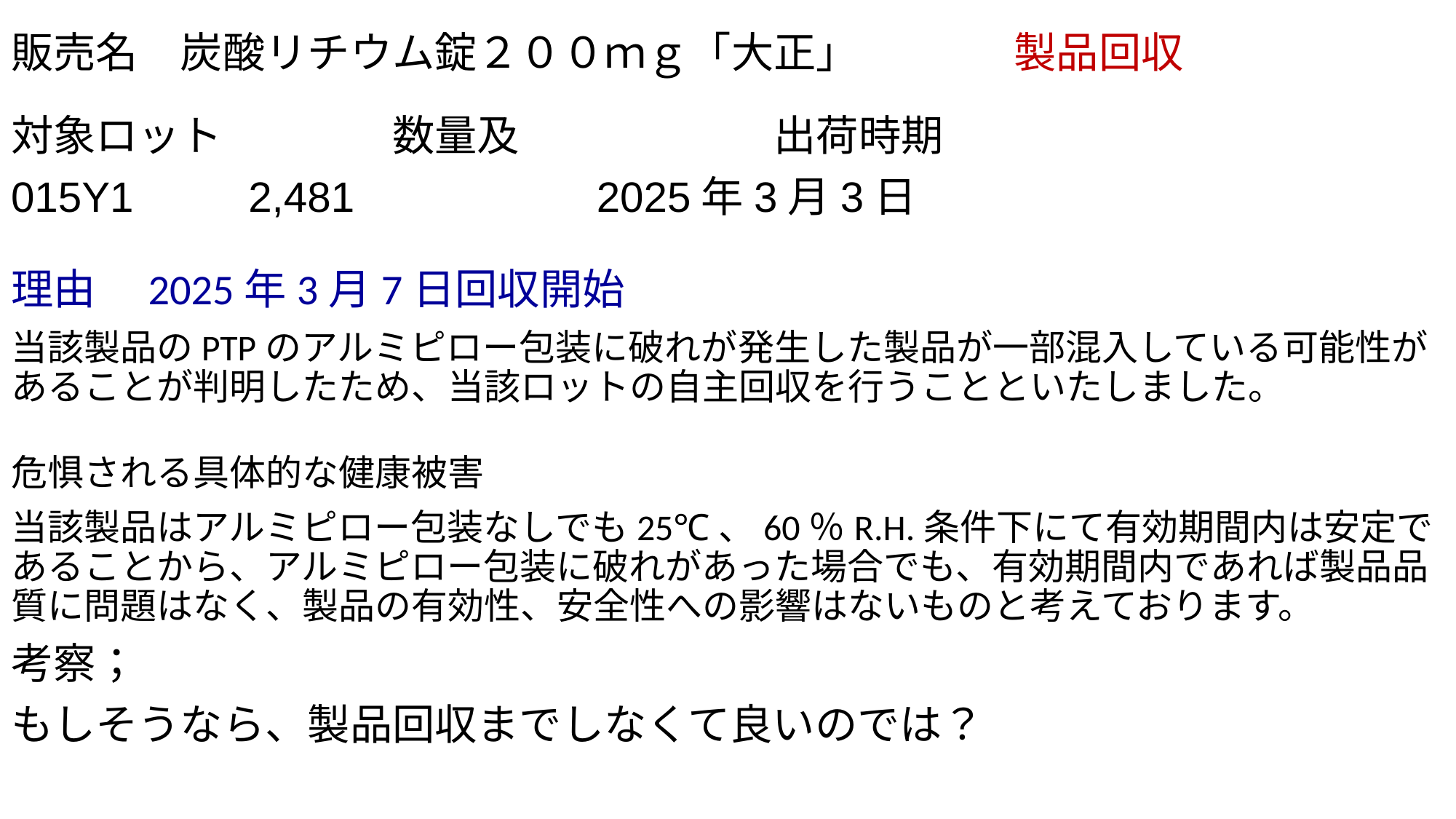

# 販売名　炭酸リチウム錠２００ｍｇ「大正」 　　 　 製品回収
対象ロット　　　　数量及　　　　　　出荷時期
015Y1　　 2,481　　　　　 2025年3月3日

理由　2025年3月7日回収開始
当該製品のPTPのアルミピロー包装に破れが発生した製品が一部混入している可能性があることが判明したため、当該ロットの自主回収を行うことといたしました。

危惧される具体的な健康被害
当該製品はアルミピロー包装なしでも25℃、60％R.H.条件下にて有効期間内は安定であることから、アルミピロー包装に破れがあった場合でも、有効期間内であれば製品品質に問題はなく、製品の有効性、安全性への影響はないものと考えております。
考察；
もしそうなら、製品回収までしなくて良いのでは？